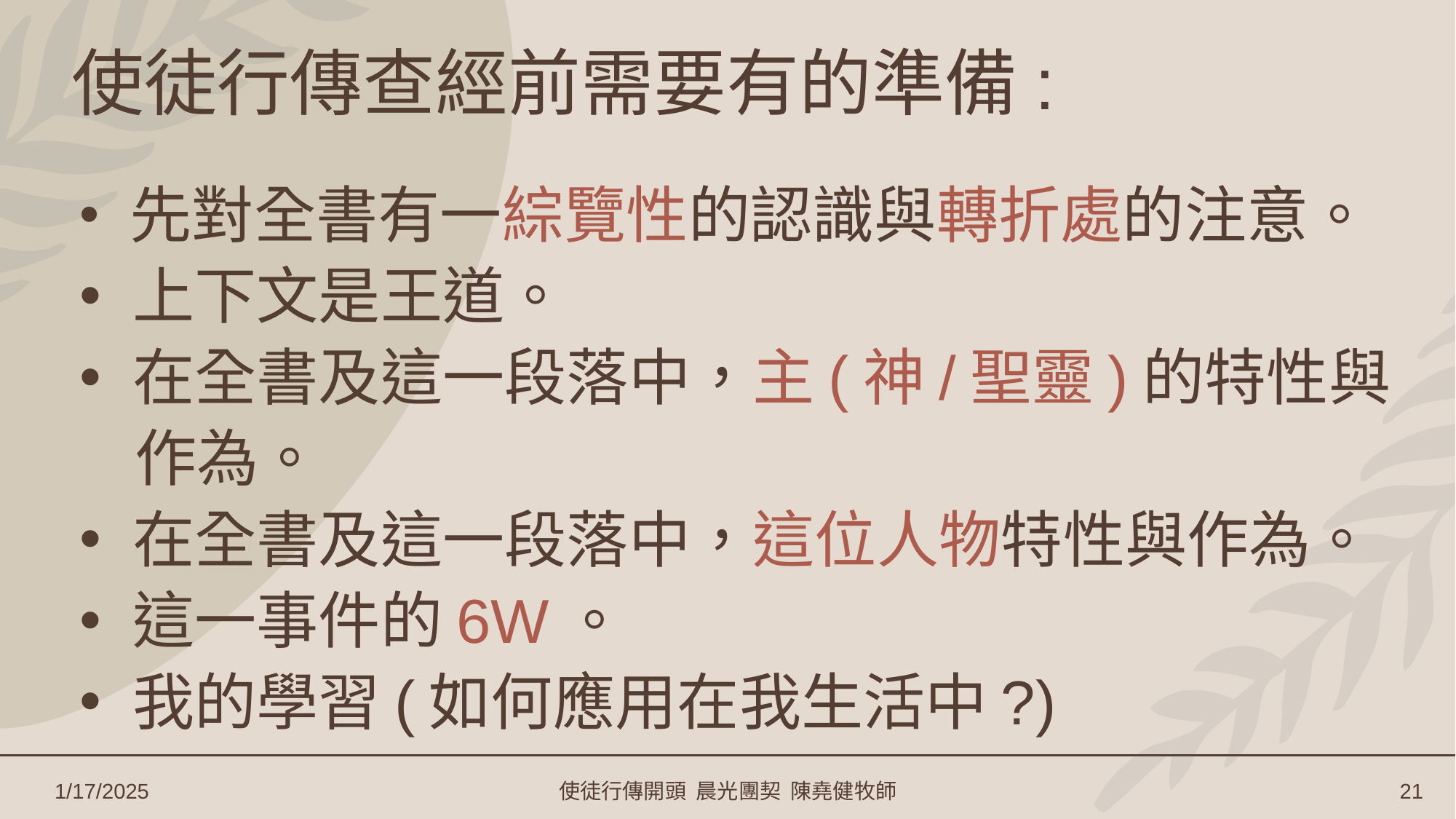

# 使徒行傳查經前需要有的準備:
 先對全書有一綜覽性的認識與轉折處的注意。
 上下文是王道。
 在全書及這一段落中，主(神/聖靈)的特性與
   作為。
 在全書及這一段落中，這位人物特性與作為。
 這一事件的6W。
 我的學習(如何應用在我生活中?)
1/17/2025
使徒行傳開頭  晨光團契  陳堯健牧師
21